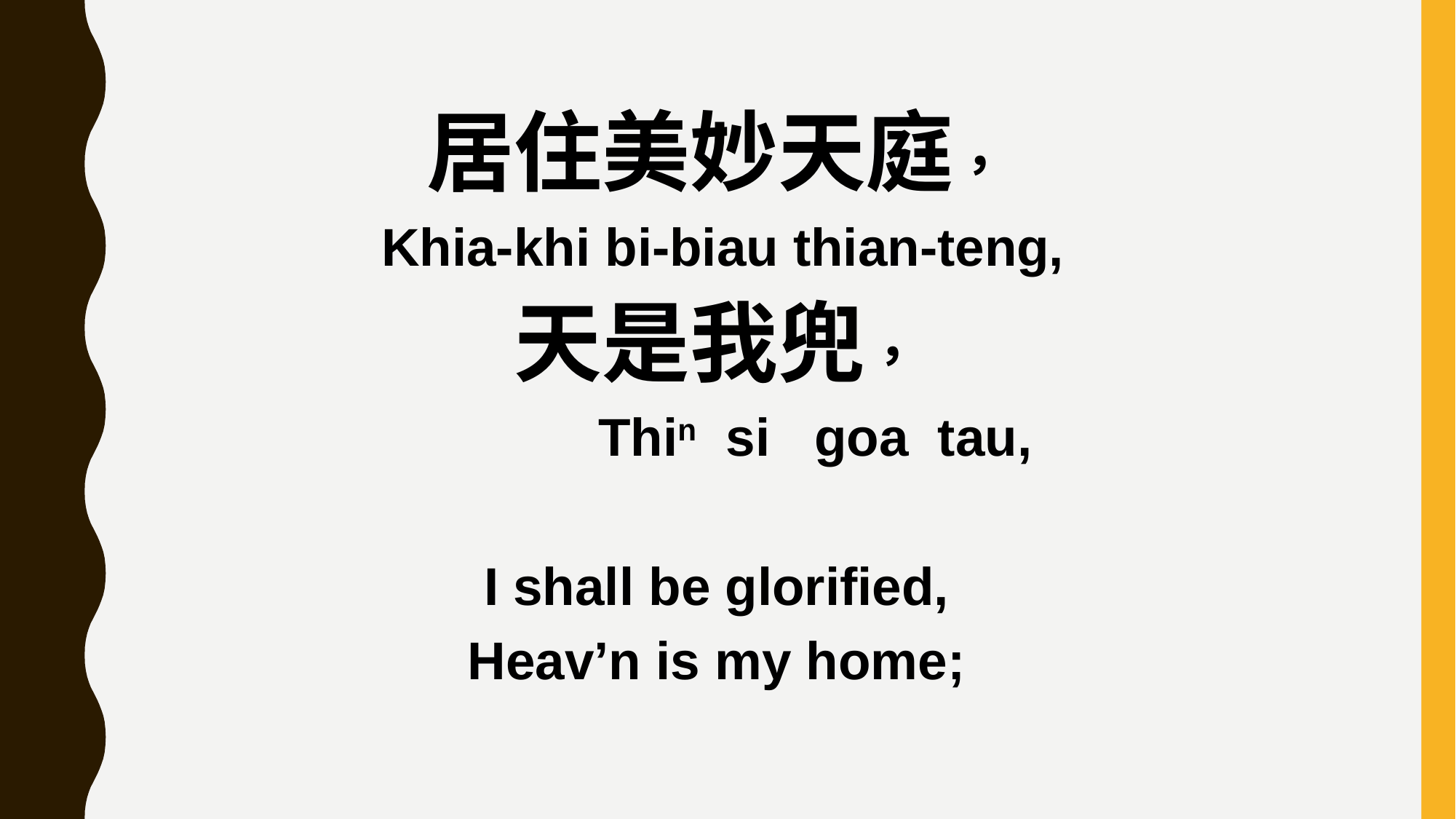

居住美妙天庭，
 Khia-khi bi-biau thian-teng,
天是我兜，
                             Thin  si   goa  tau,

I shall be glorified,
Heav’n is my home;